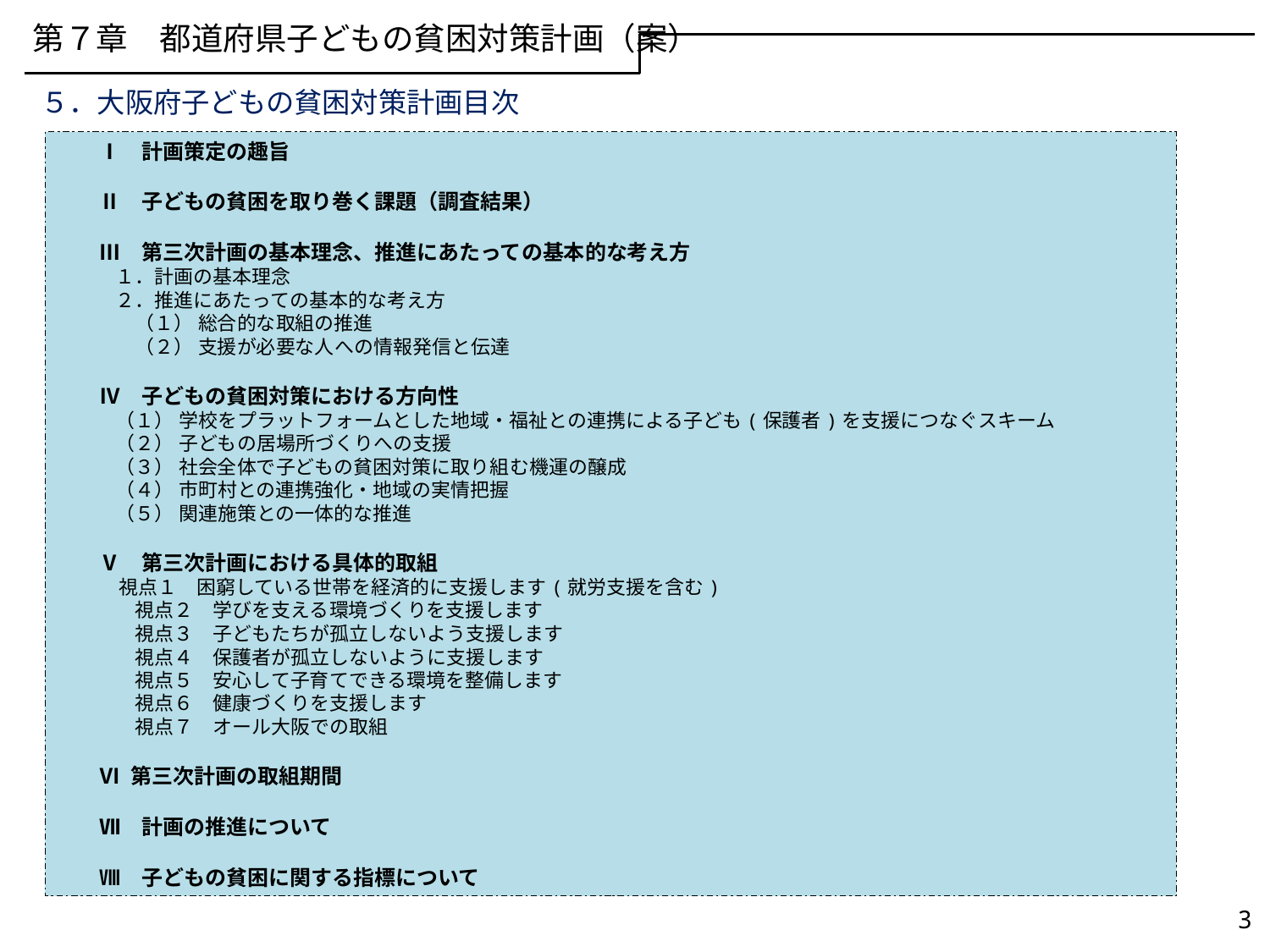

第７章　都道府県子どもの貧困対策計画（案）

５．大阪府子どもの貧困対策計画目次
　　Ⅰ　計画策定の趣旨

　　Ⅱ　子どもの貧困を取り巻く課題（調査結果）

　　Ⅲ　第三次計画の基本理念、推進にあたっての基本的な考え方
　　　１．計画の基本理念
　　　２．推進にあたっての基本的な考え方
　　　　（１） 総合的な取組の推進
　　　　（２） 支援が必要な人への情報発信と伝達

　　Ⅳ　子どもの貧困対策における方向性
　　　（１） 学校をプラットフォームとした地域・福祉との連携による子ども(保護者)を支援につなぐスキーム
　　　（２） 子どもの居場所づくりへの支援
　　　（３） 社会全体で子どもの貧困対策に取り組む機運の醸成
　　　（４） 市町村との連携強化・地域の実情把握
　　　（５） 関連施策との一体的な推進

　　Ⅴ　第三次計画における具体的取組
    　　視点１　困窮している世帯を経済的に支援します(就労支援を含む)
　　　　視点２　学びを支える環境づくりを支援します
　　　　視点３　子どもたちが孤立しないよう支援します
　　　　視点４　保護者が孤立しないように支援します
　　　　視点５　安心して子育てできる環境を整備します
　　　　視点６　健康づくりを支援します
　　　　視点７　オール大阪での取組

　　Ⅵ  第三次計画の取組期間

　　Ⅶ　計画の推進について

　　Ⅷ　子どもの貧困に関する指標について
3